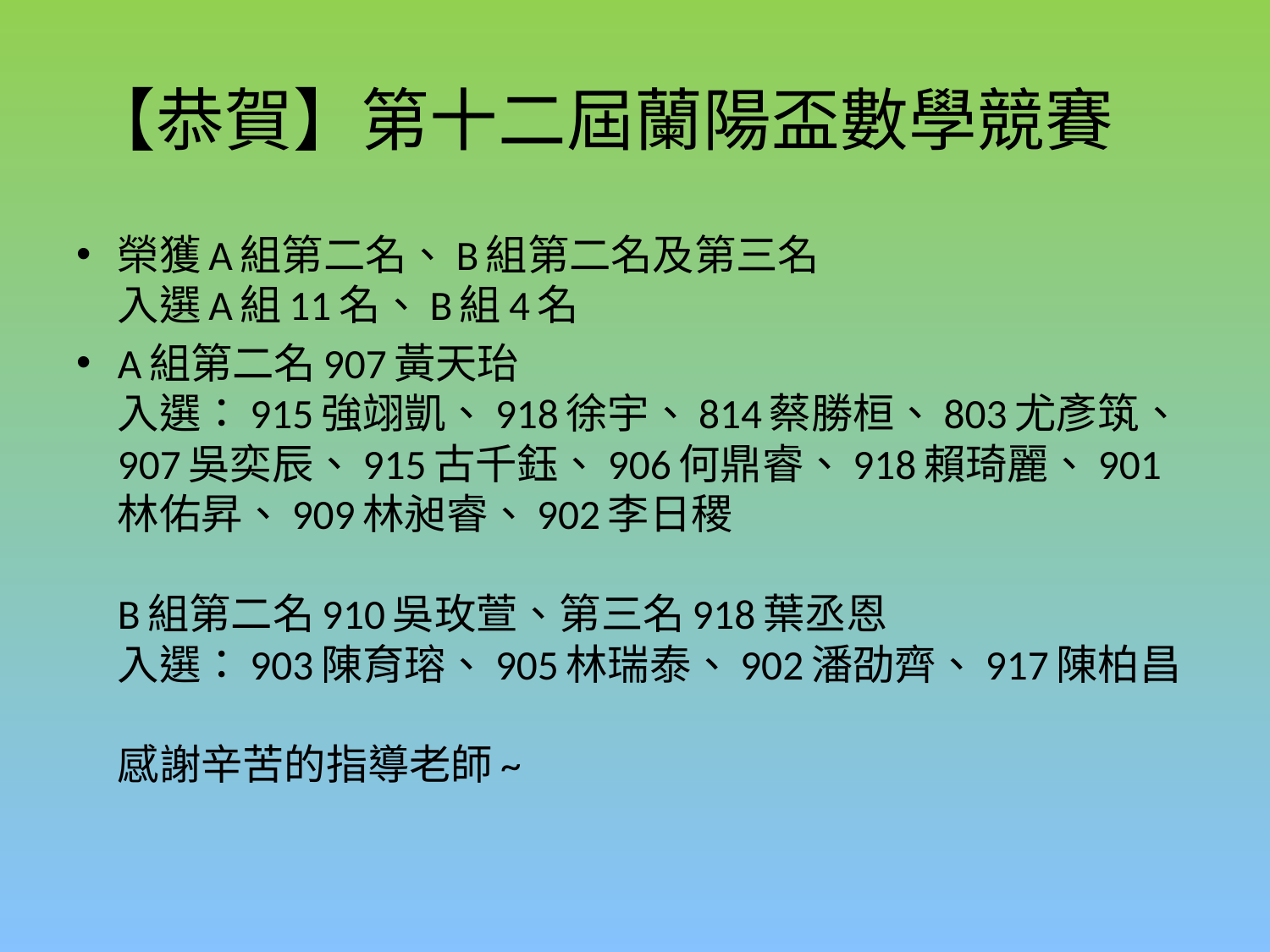

# 【恭賀】第十二屆蘭陽盃數學競賽
榮獲A組第二名、B組第二名及第三名
入選A組11名、B組4名
A組第二名907黃天珆
入選：915強翊凱、918徐宇、814蔡勝桓、803尤彥筑、907吳奕辰、915古千鈺、906何鼎睿、918賴琦麗、901林佑昇、909林昶睿、902李日稷
B組第二名910吳玫萱、第三名918葉丞恩
入選：903陳育瑢、905林瑞泰、902潘劭齊、917陳柏昌
感謝辛苦的指導老師~